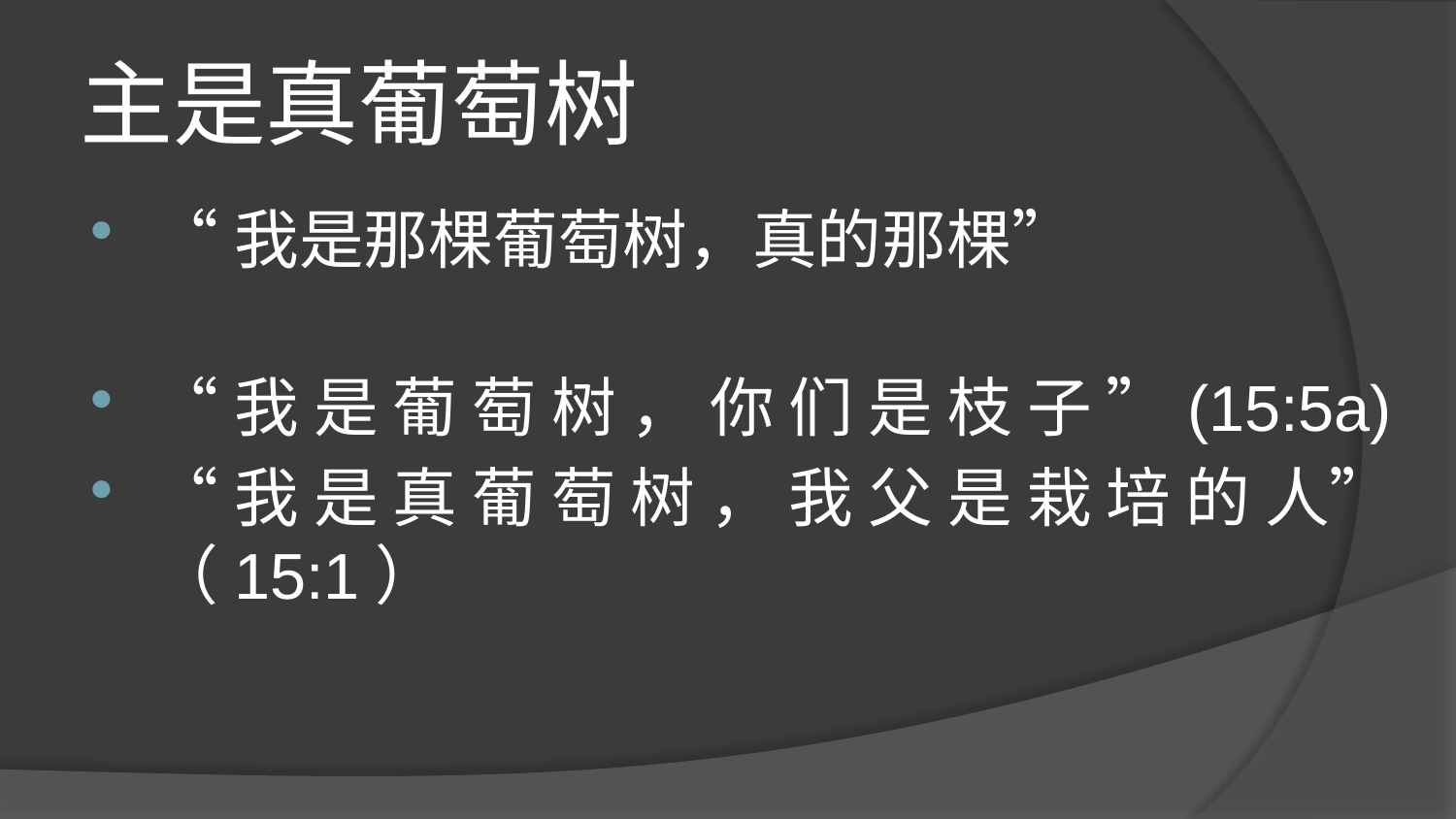

# 主是真葡萄树
“我是那棵葡萄树，真的那棵”
“我 是 葡 萄 树 ， 你 们 是 枝 子 ”(15:5a)
“我 是 真 葡 萄 树 ， 我 父 是 栽 培 的 人” （15:1）